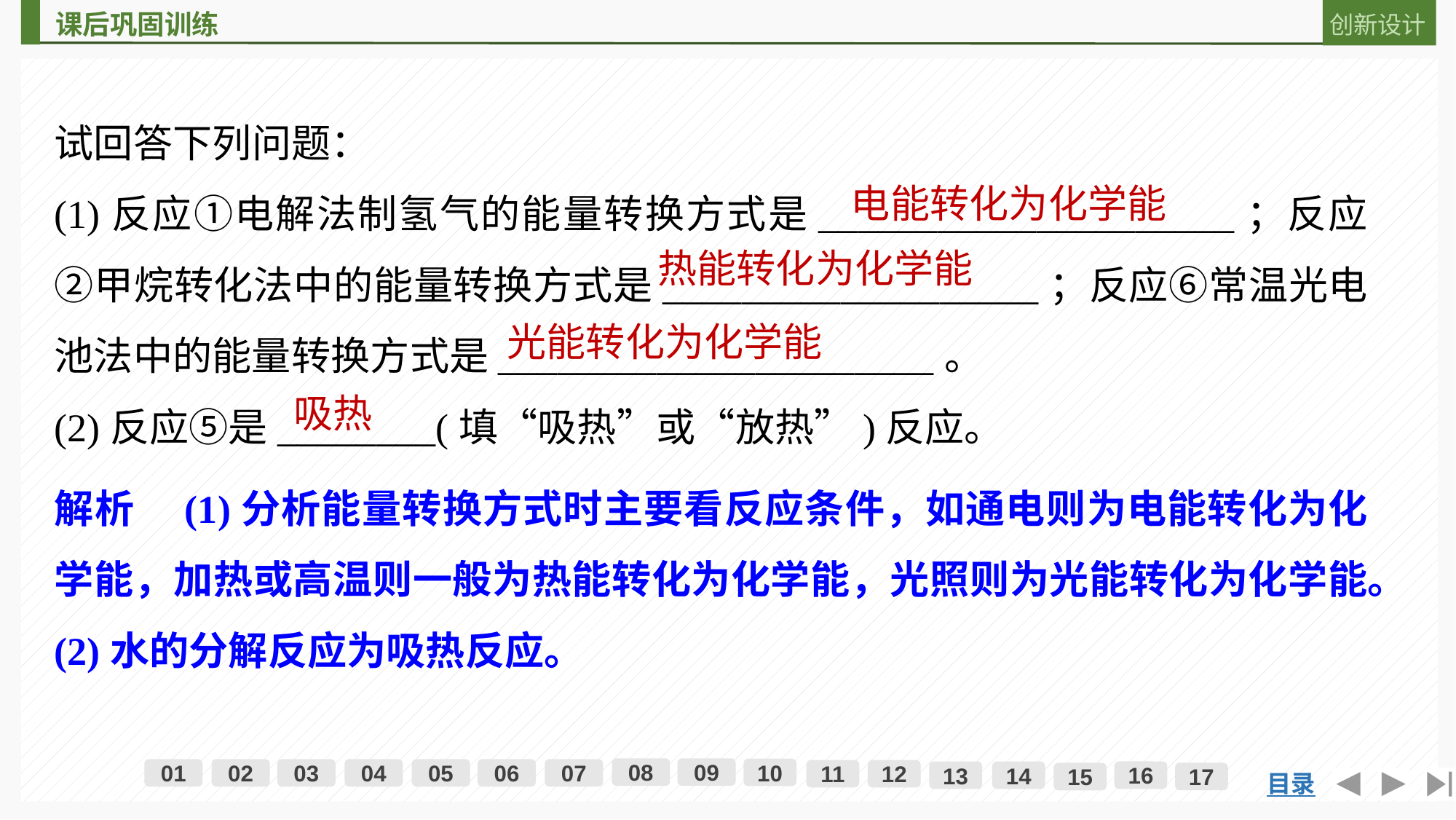

试回答下列问题：
(1)反应①电解法制氢气的能量转换方式是_____________________；反应②甲烷转化法中的能量转换方式是___________________；反应⑥常温光电池法中的能量转换方式是______________________。
(2)反应⑤是________(填“吸热”或“放热”)反应。
电能转化为化学能
热能转化为化学能
光能转化为化学能
吸热
解析　(1)分析能量转换方式时主要看反应条件，如通电则为电能转化为化学能，加热或高温则一般为热能转化为化学能，光照则为光能转化为化学能。(2)水的分解反应为吸热反应。